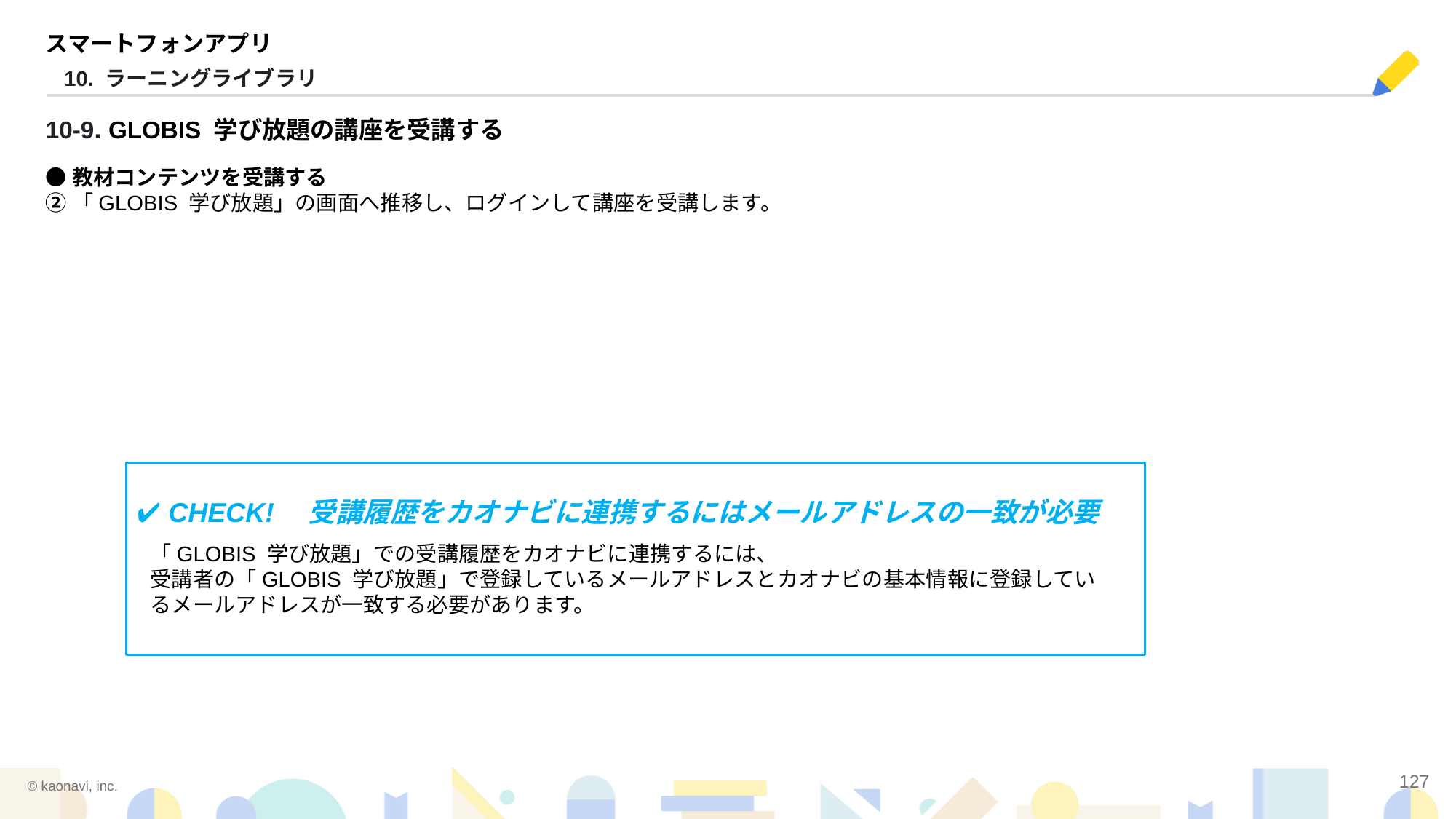

スマートフォンアプリ
7. スマートフォンアプリ
　7-6. ピックアップリスト
10. ラーニングライブラリ
10-9. GLOBIS 学び放題の講座を受講する
●教材コンテンツを受講する
②「GLOBIS 学び放題」の画面へ推移し、ログインして講座を受講します。

✔ CHECK!　受講履歴をカオナビに連携するにはメールアドレスの一致が必要
「GLOBIS 学び放題」での受講履歴をカオナビに連携するには、
受講者の「GLOBIS 学び放題」で登録しているメールアドレスとカオナビの基本情報に登録しているメールアドレスが一致する必要があります。